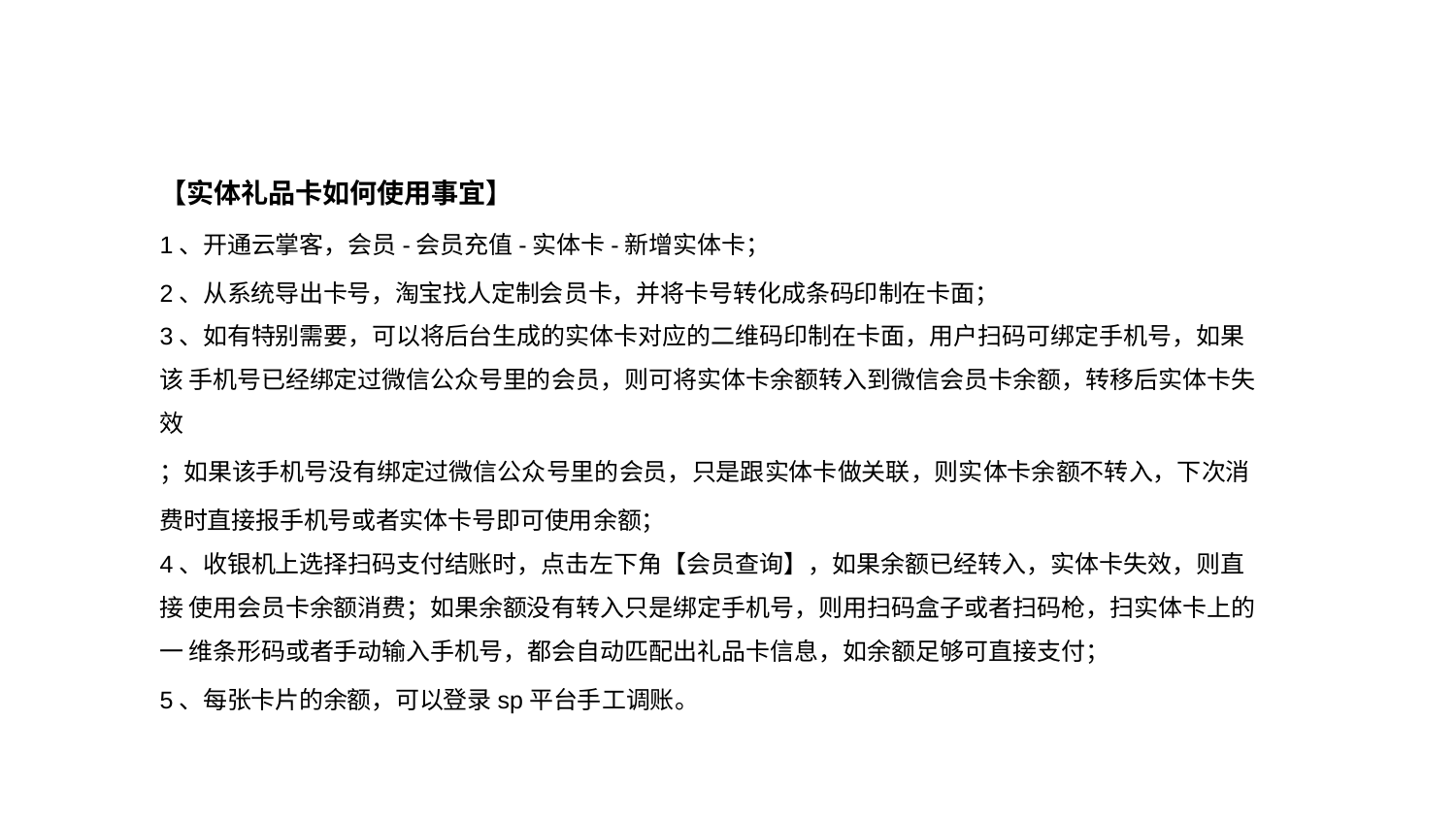

【实体礼品卡如何使用事宜】
1、开通云掌客，会员-会员充值-实体卡-新增实体卡；
2、从系统导出卡号，淘宝找人定制会员卡，并将卡号转化成条码印制在卡面；
3、如有特别需要，可以将后台生成的实体卡对应的二维码印制在卡面，用户扫码可绑定手机号，如果该 手机号已经绑定过微信公众号里的会员，则可将实体卡余额转入到微信会员卡余额，转移后实体卡失效
；如果该手机号没有绑定过微信公众号里的会员，只是跟实体卡做关联，则实体卡余额不转入，下次消
费时直接报手机号或者实体卡号即可使用余额；
4、收银机上选择扫码支付结账时，点击左下角【会员查询】，如果余额已经转入，实体卡失效，则直接 使用会员卡余额消费；如果余额没有转入只是绑定手机号，则用扫码盒子或者扫码枪，扫实体卡上的一 维条形码或者手动输入手机号，都会自动匹配出礼品卡信息，如余额足够可直接支付；
5、每张卡片的余额，可以登录sp平台手工调账。